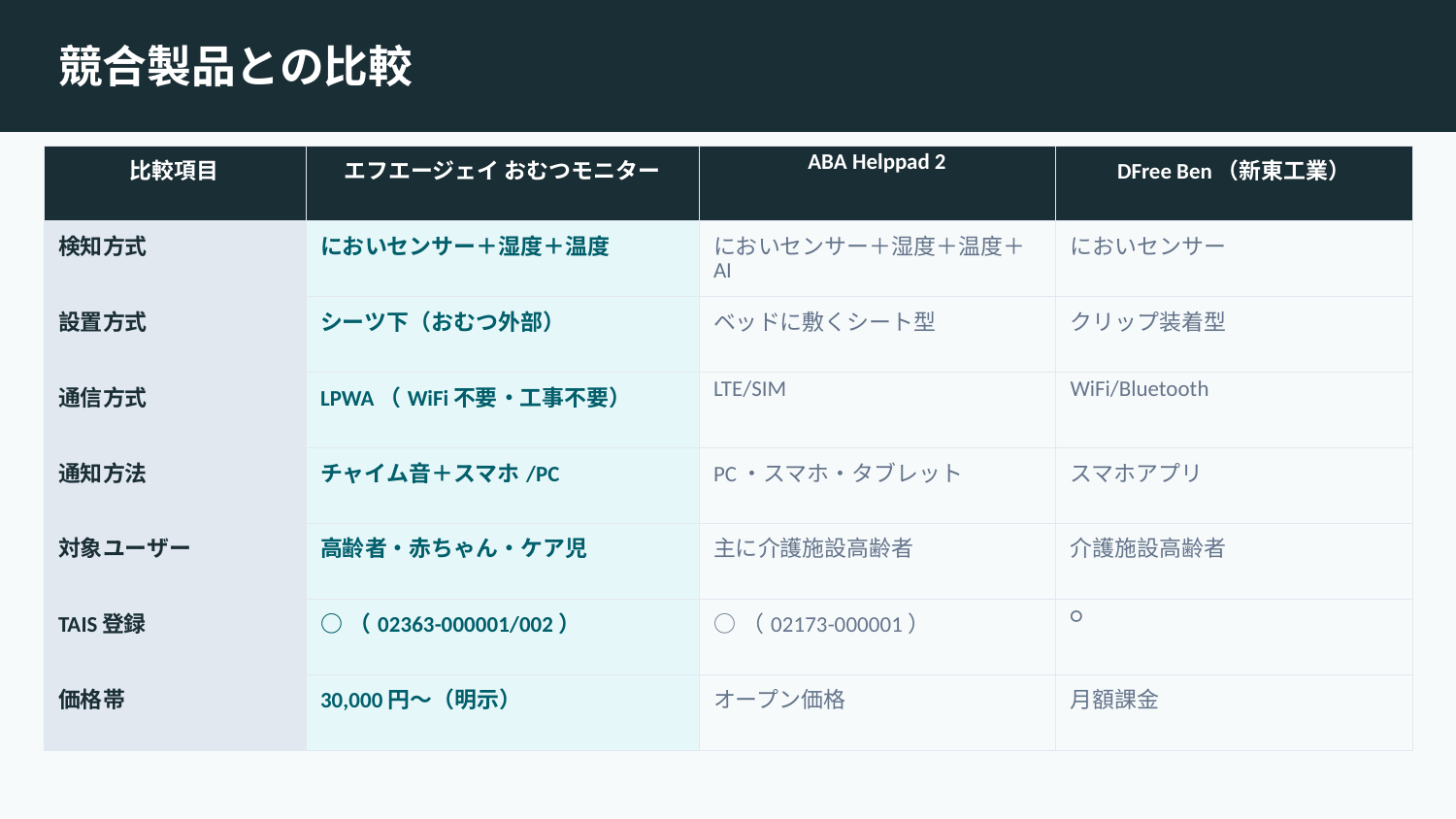

競合製品との比較
| 比較項目 | エフエージェイ おむつモニター | ABA Helppad 2 | DFree Ben（新東工業） |
| --- | --- | --- | --- |
| 検知方式 | においセンサー＋湿度＋温度 | においセンサー＋湿度＋温度＋AI | においセンサー |
| 設置方式 | シーツ下（おむつ外部） | ベッドに敷くシート型 | クリップ装着型 |
| 通信方式 | LPWA（WiFi不要・工事不要） | LTE/SIM | WiFi/Bluetooth |
| 通知方法 | チャイム音＋スマホ/PC | PC・スマホ・タブレット | スマホアプリ |
| 対象ユーザー | 高齢者・赤ちゃん・ケア児 | 主に介護施設高齢者 | 介護施設高齢者 |
| TAIS登録 | ○（02363-000001/002） | ○（02173-000001） | ○ |
| 価格帯 | 30,000円〜（明示） | オープン価格 | 月額課金 |